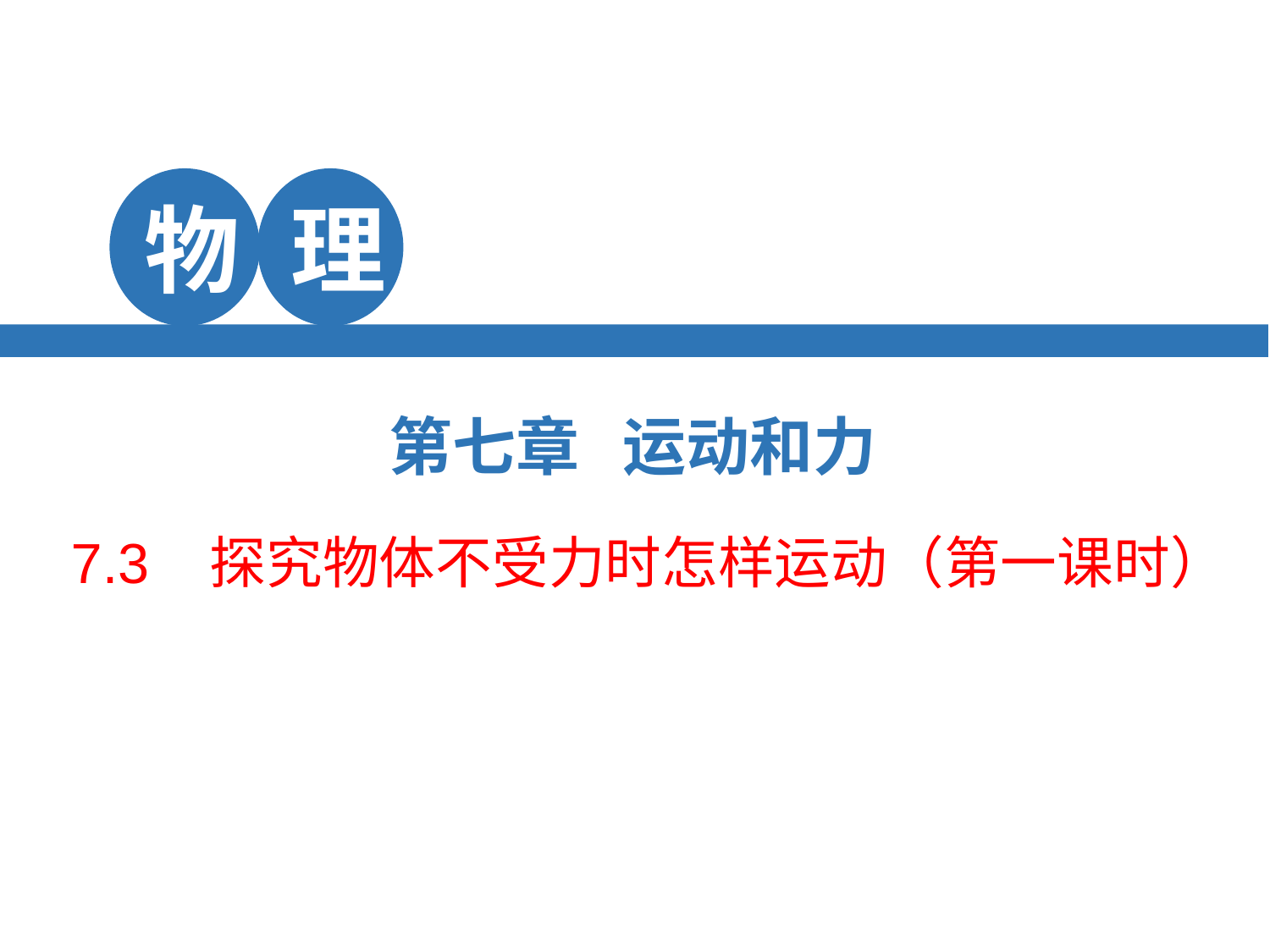

物
理

第七章   运动和力
学  视
  7.3   探究物体不受力时怎样运动（第一课时）